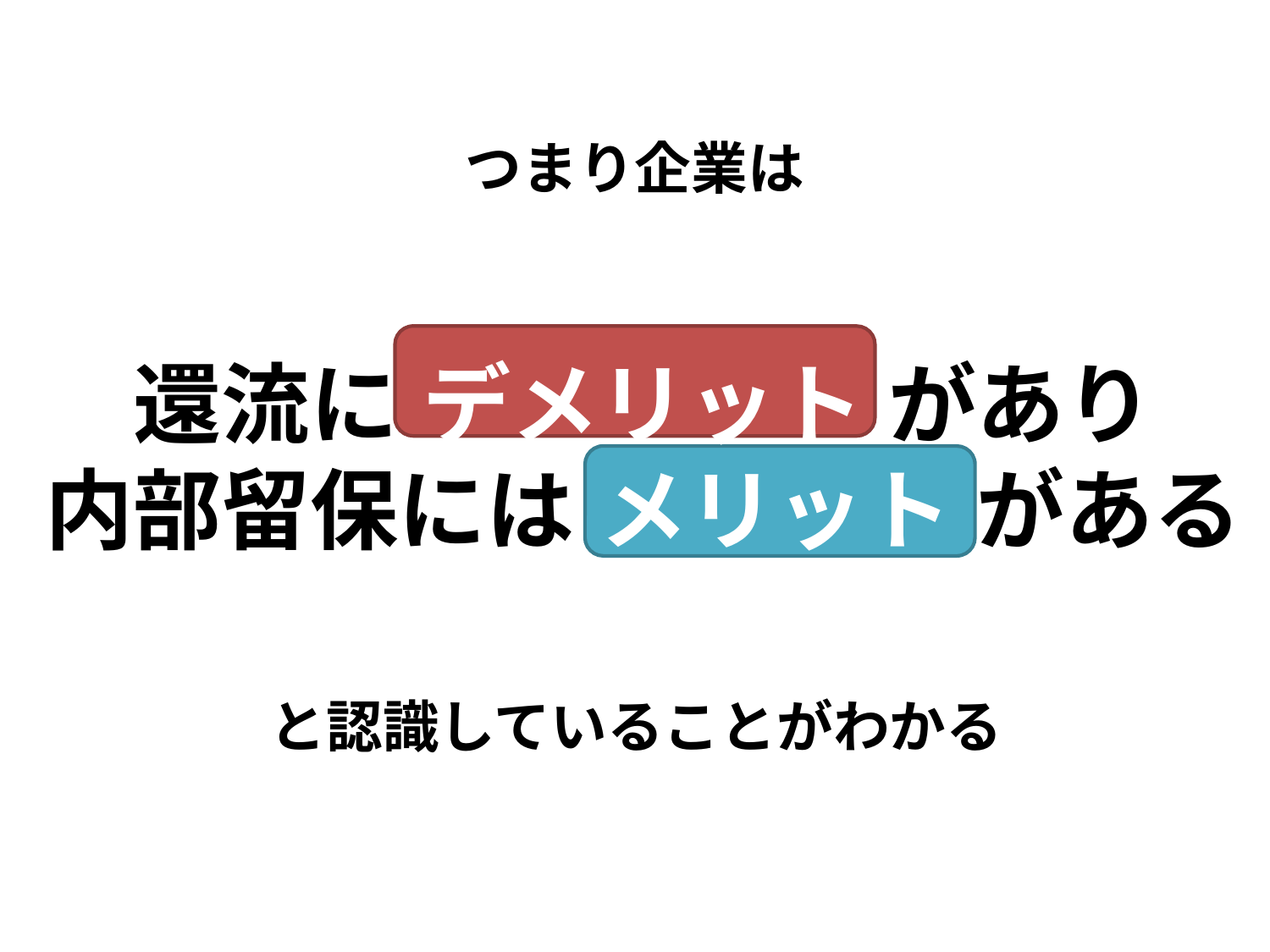

# つまり企業は

還流に デメリット があり
内部留保には メリット がある

と認識していることがわかる